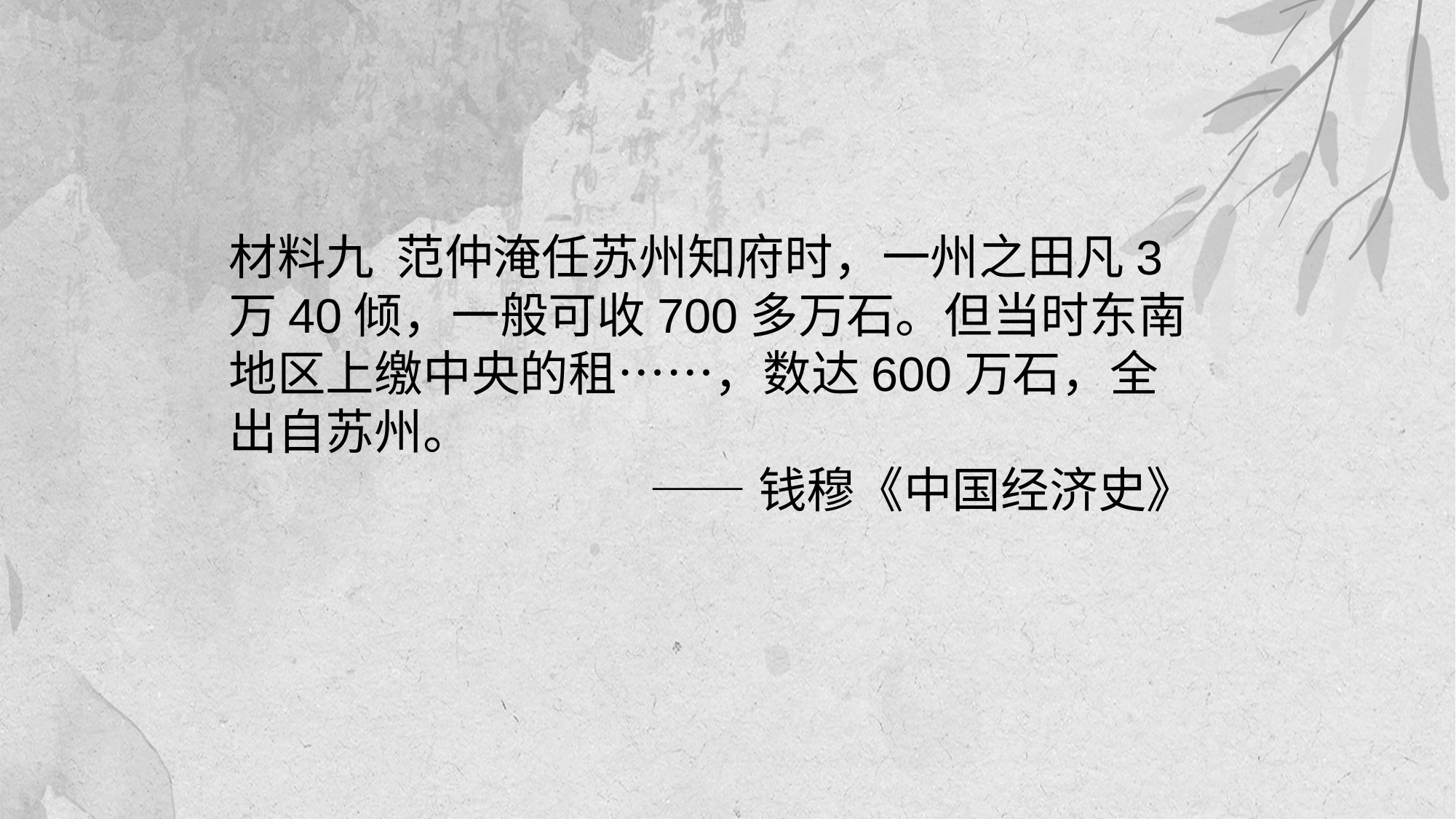

材料九  范仲淹任苏州知府时，一州之田凡3万40倾，一般可收700多万石。但当时东南地区上缴中央的租……，数达600万石，全出自苏州。
——钱穆《中国经济史》